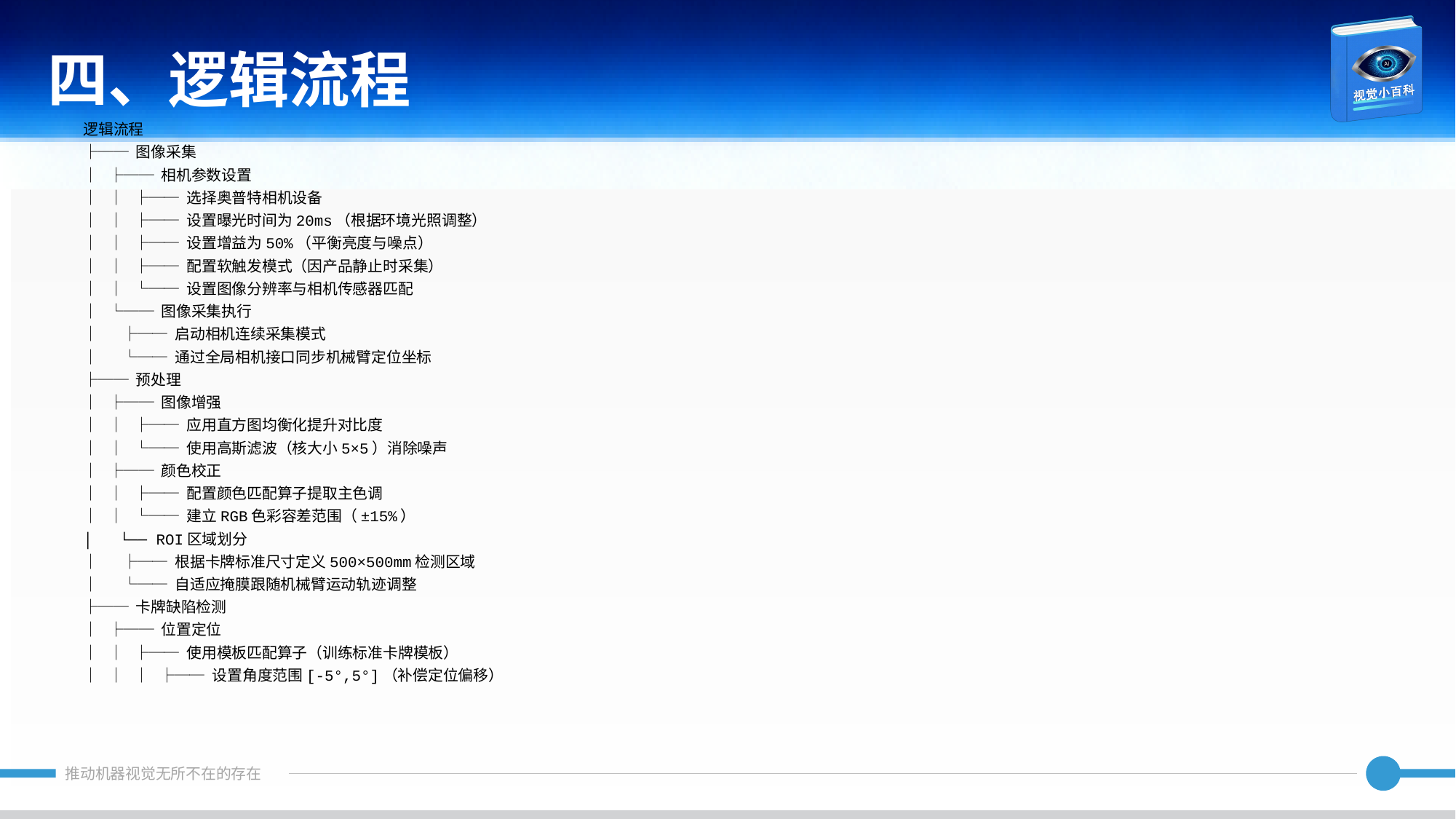

四、逻辑流程

逻辑流程
├── 图像采集
│   ├── 相机参数设置
│   │   ├── 选择奥普特相机设备
│   │   ├── 设置曝光时间为20ms（根据环境光照调整）
│   │   ├── 设置增益为50%（平衡亮度与噪点）
│   │   ├── 配置软触发模式（因产品静止时采集）
│   │   └── 设置图像分辨率与相机传感器匹配
│   └── 图像采集执行
│       ├── 启动相机连续采集模式
│       └── 通过全局相机接口同步机械臂定位坐标
├── 预处理
│   ├── 图像增强
│   │   ├── 应用直方图均衡化提升对比度
│   │   └── 使用高斯滤波（核大小5×5）消除噪声
│   ├── 颜色校正
│   │   ├── 配置颜色匹配算子提取主色调
│   │   └── 建立RGB色彩容差范围（±15%）
│   └── ROI区域划分
│       ├── 根据卡牌标准尺寸定义500×500mm检测区域
│       └── 自适应掩膜跟随机械臂运动轨迹调整
├── 卡牌缺陷检测
│   ├── 位置定位
│   │   ├── 使用模板匹配算子（训练标准卡牌模板）
│   │   │   ├── 设置角度范围[-5°,5°]（补偿定位偏移）
9